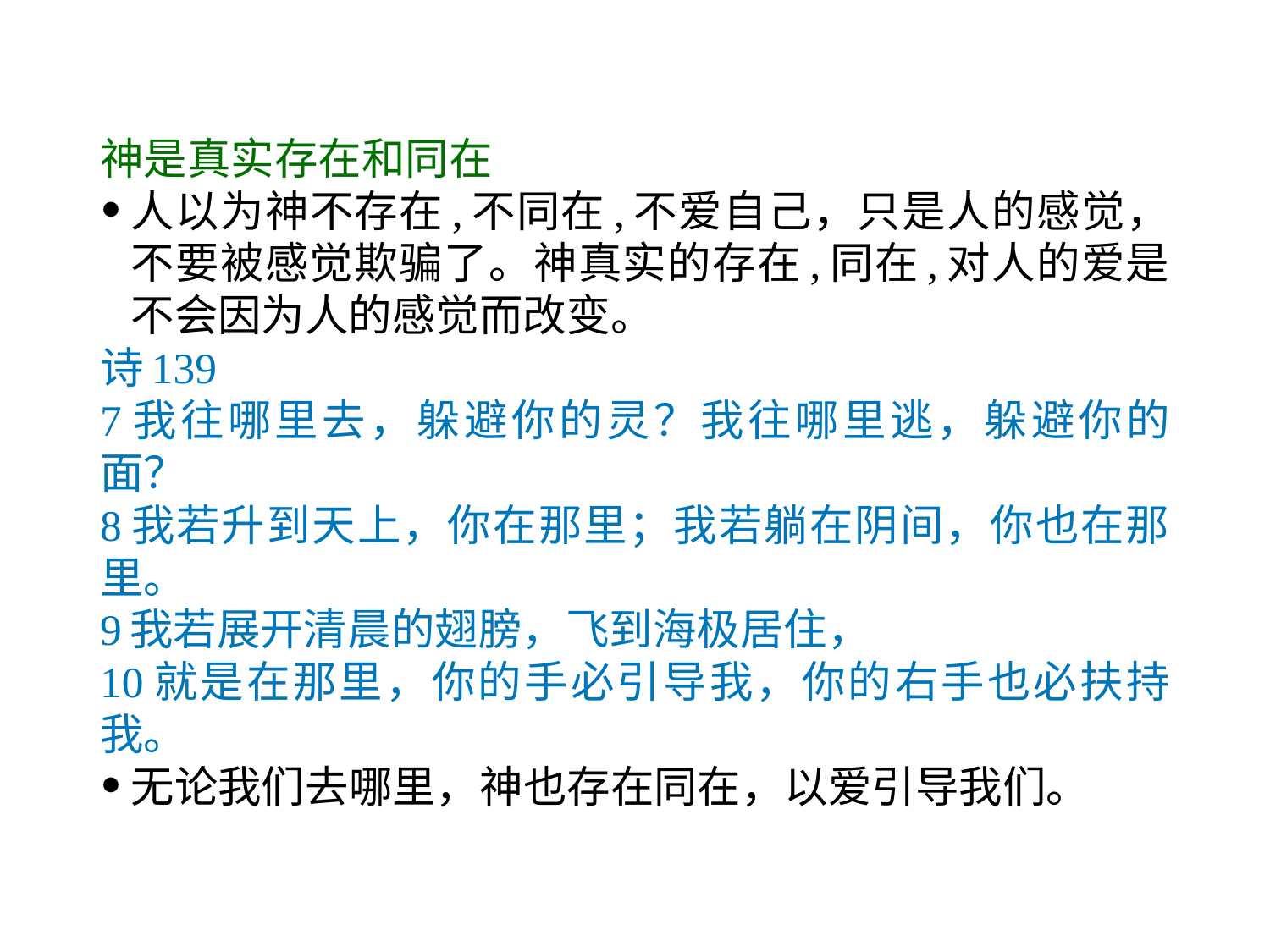

# 神是真实存在和同在
人以为神不存在,不同在,不爱自己，只是人的感觉，不要被感觉欺骗了。神真实的存在,同在,对人的爱是不会因为人的感觉而改变。
诗139
7我往哪里去，躲避你的灵？我往哪里逃，躲避你的面？
8我若升到天上，你在那里；我若躺在阴间，你也在那里。
9我若展开清晨的翅膀，飞到海极居住，
10就是在那里，你的手必引导我，你的右手也必扶持我。
无论我们去哪里，神也存在同在，以爱引导我们。